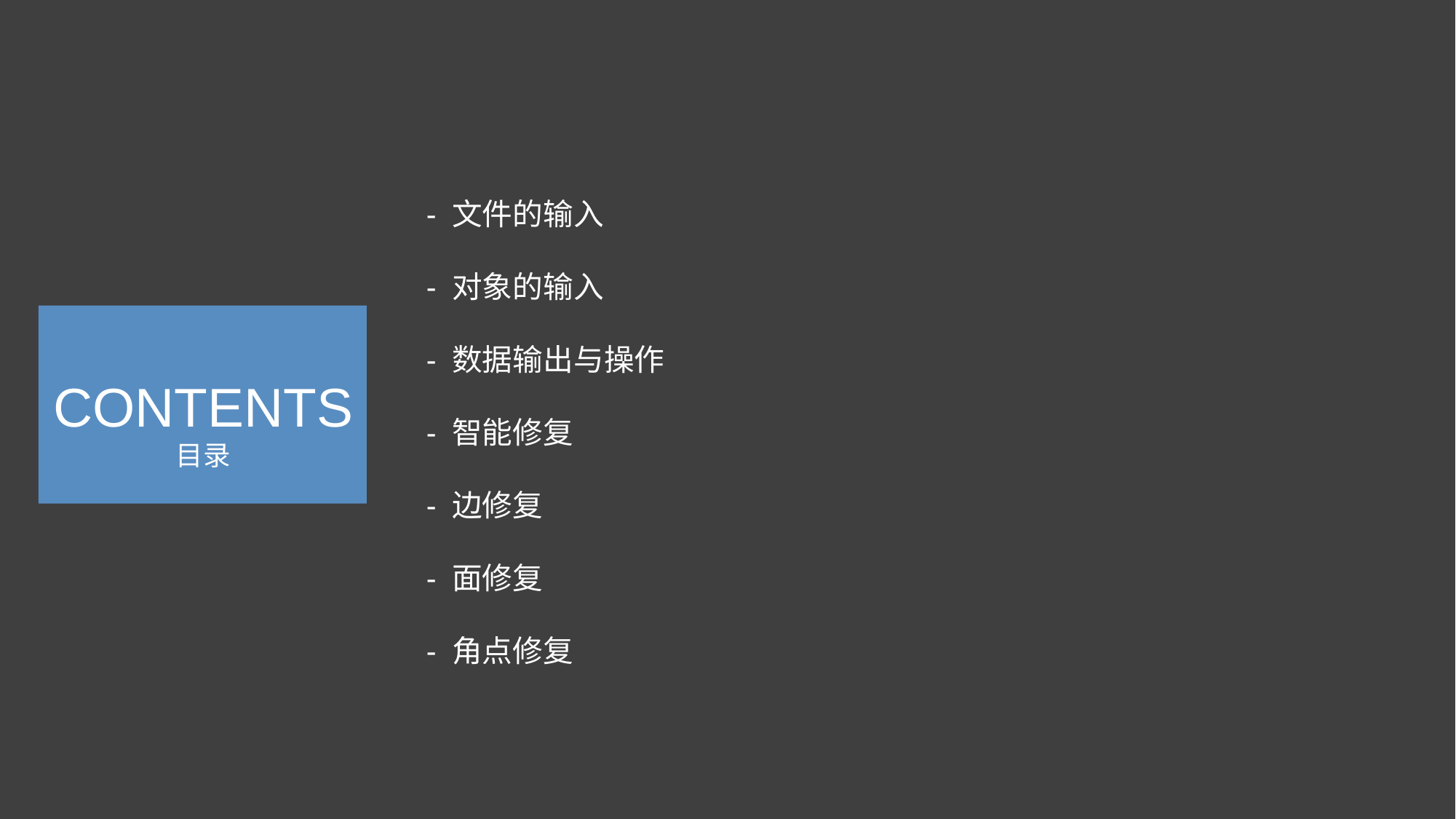

# - 文件的输入 - 对象的输入 - 数据输出与操作 - 智能修复 - 边修复 - 面修复 - 角点修复